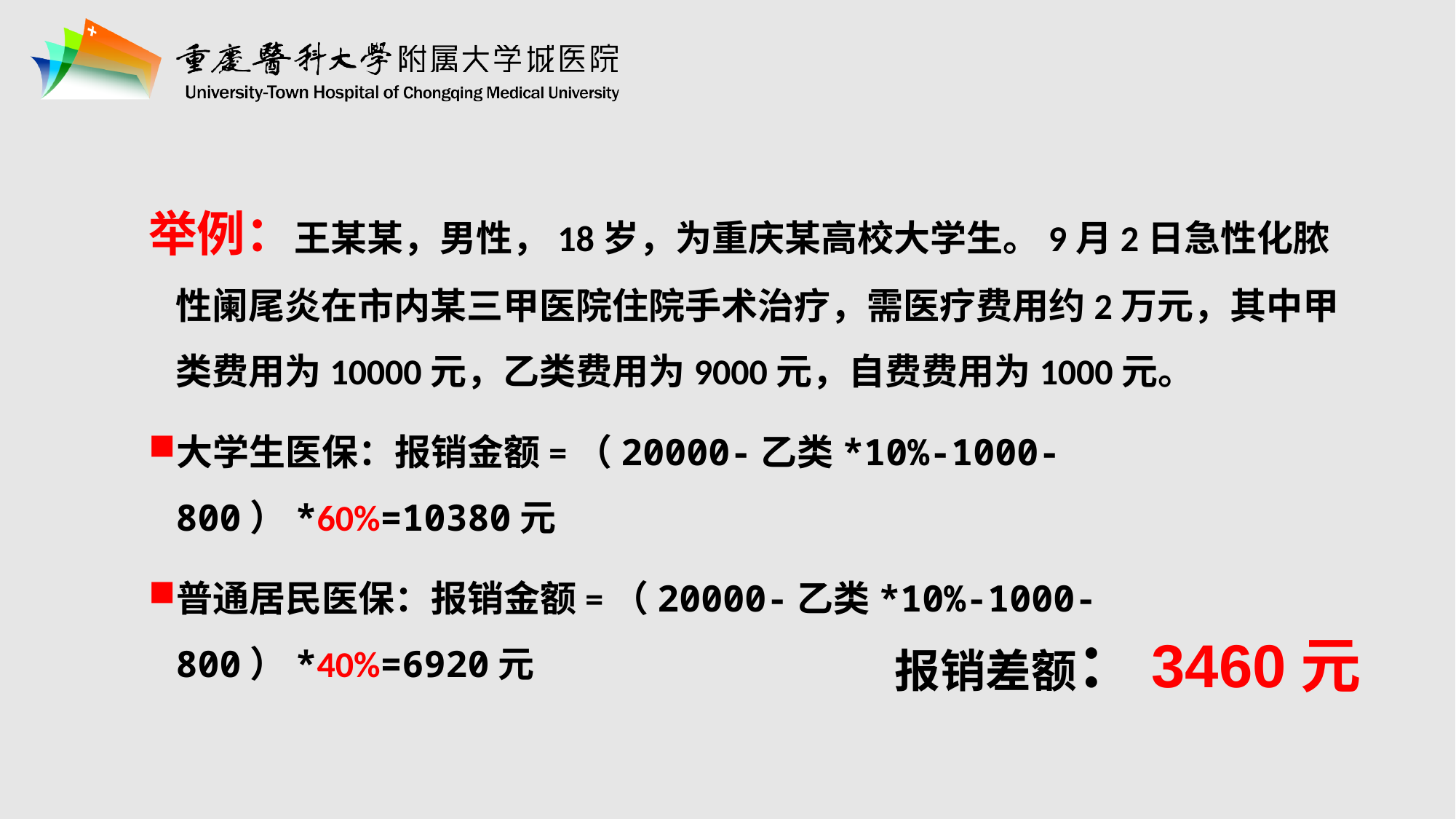

举例：王某某，男性，18岁，为重庆某高校大学生。9月2日急性化脓性阑尾炎在市内某三甲医院住院手术治疗，需医疗费用约2万元，其中甲类费用为10000元，乙类费用为9000元，自费费用为1000元。
大学生医保：报销金额=（20000-乙类*10%-1000-800）*60%=10380元
普通居民医保：报销金额=（20000-乙类*10%-1000-800）*40%=6920元
报销差额：3460元